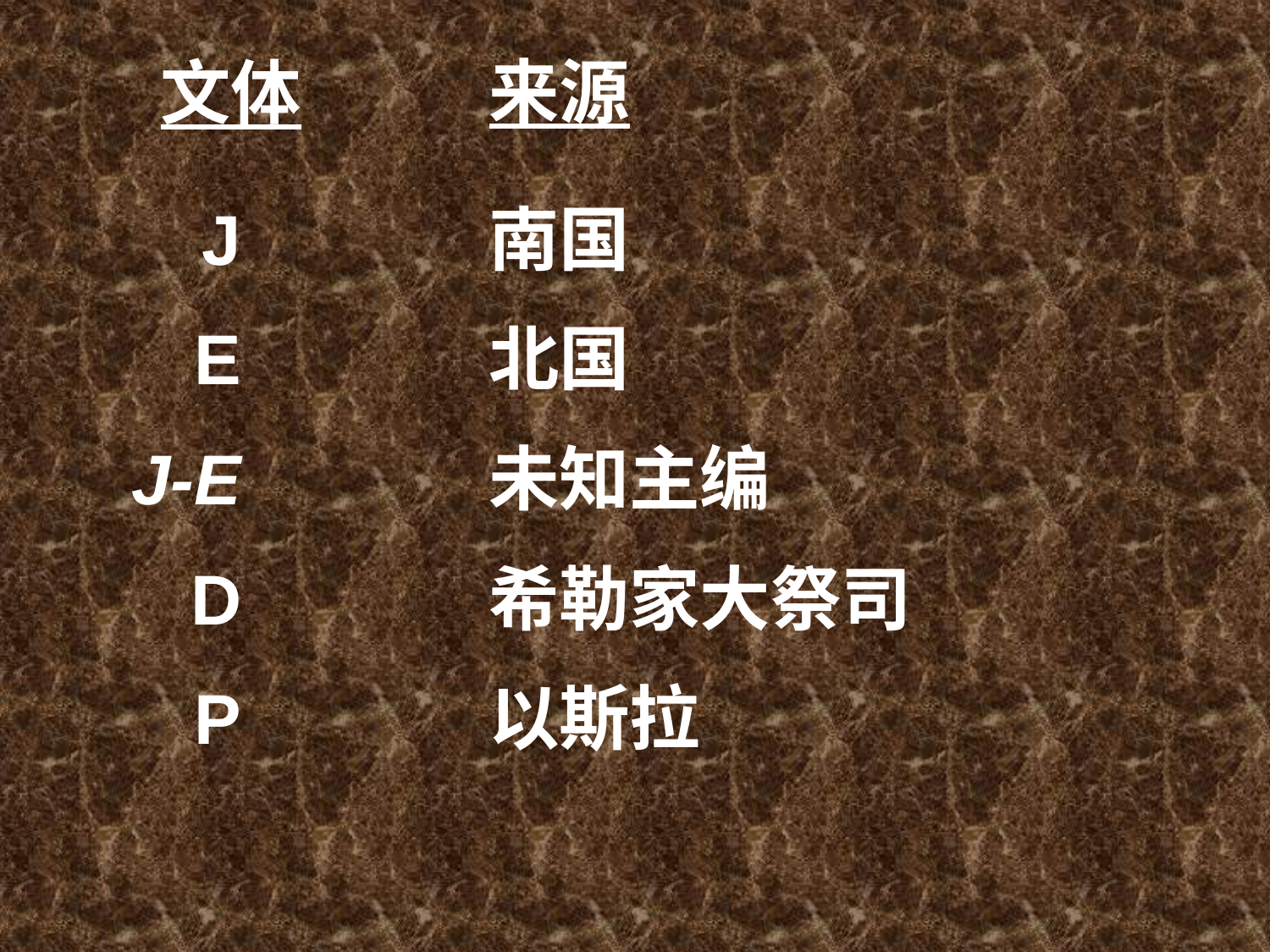

文体
来源
J
E
J-E
D
P

南国
北国
未知主编
希勒家大祭司
以斯拉